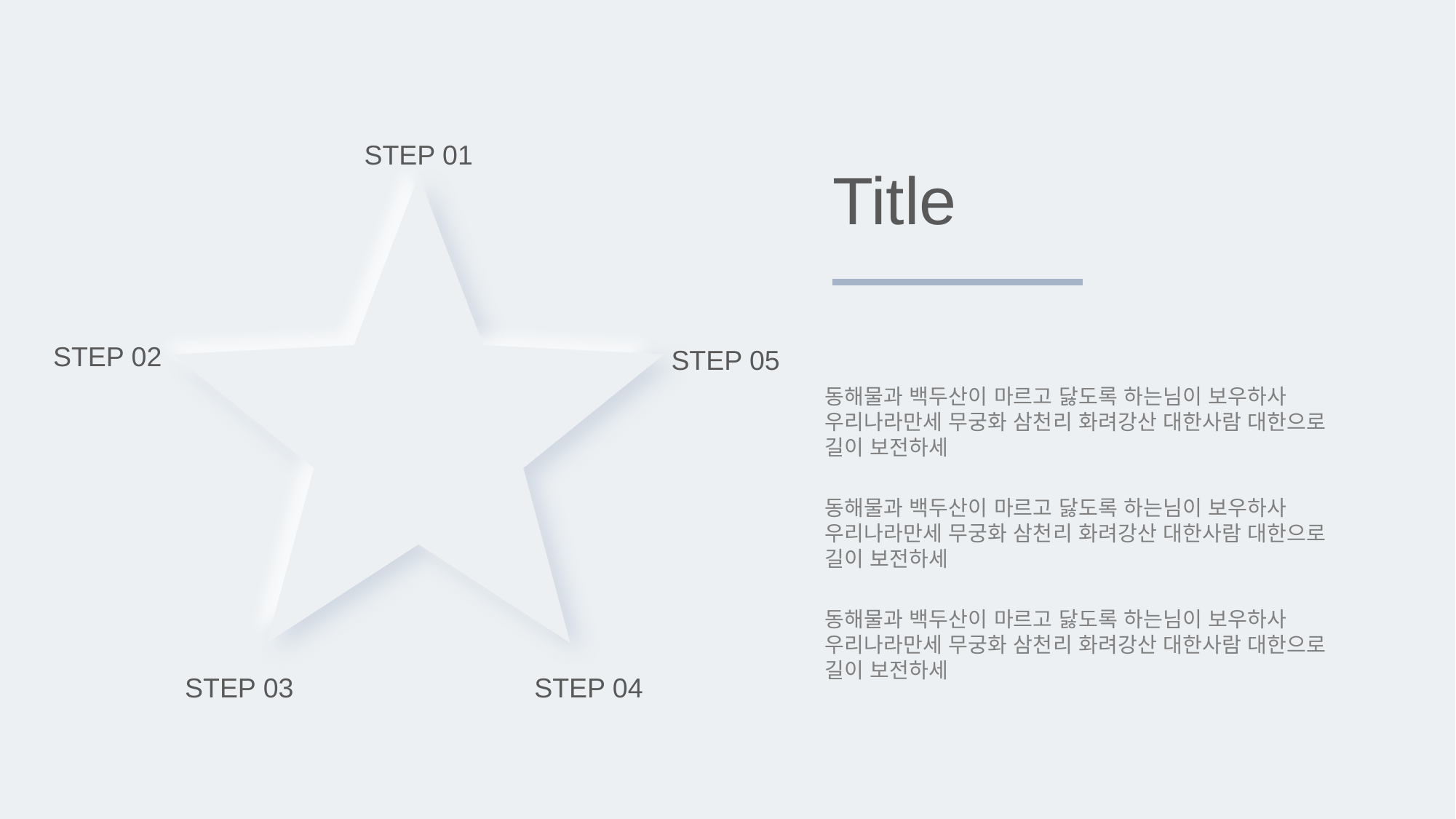

STEP 01
Title

STEP 02
STEP 05
동해물과 백두산이 마르고 닳도록 하는님이 보우하사
우리나라만세 무궁화 삼천리 화려강산 대한사람 대한으로
길이 보전하세
동해물과 백두산이 마르고 닳도록 하는님이 보우하사
우리나라만세 무궁화 삼천리 화려강산 대한사람 대한으로
길이 보전하세
동해물과 백두산이 마르고 닳도록 하는님이 보우하사
우리나라만세 무궁화 삼천리 화려강산 대한사람 대한으로
길이 보전하세
STEP 03
STEP 04